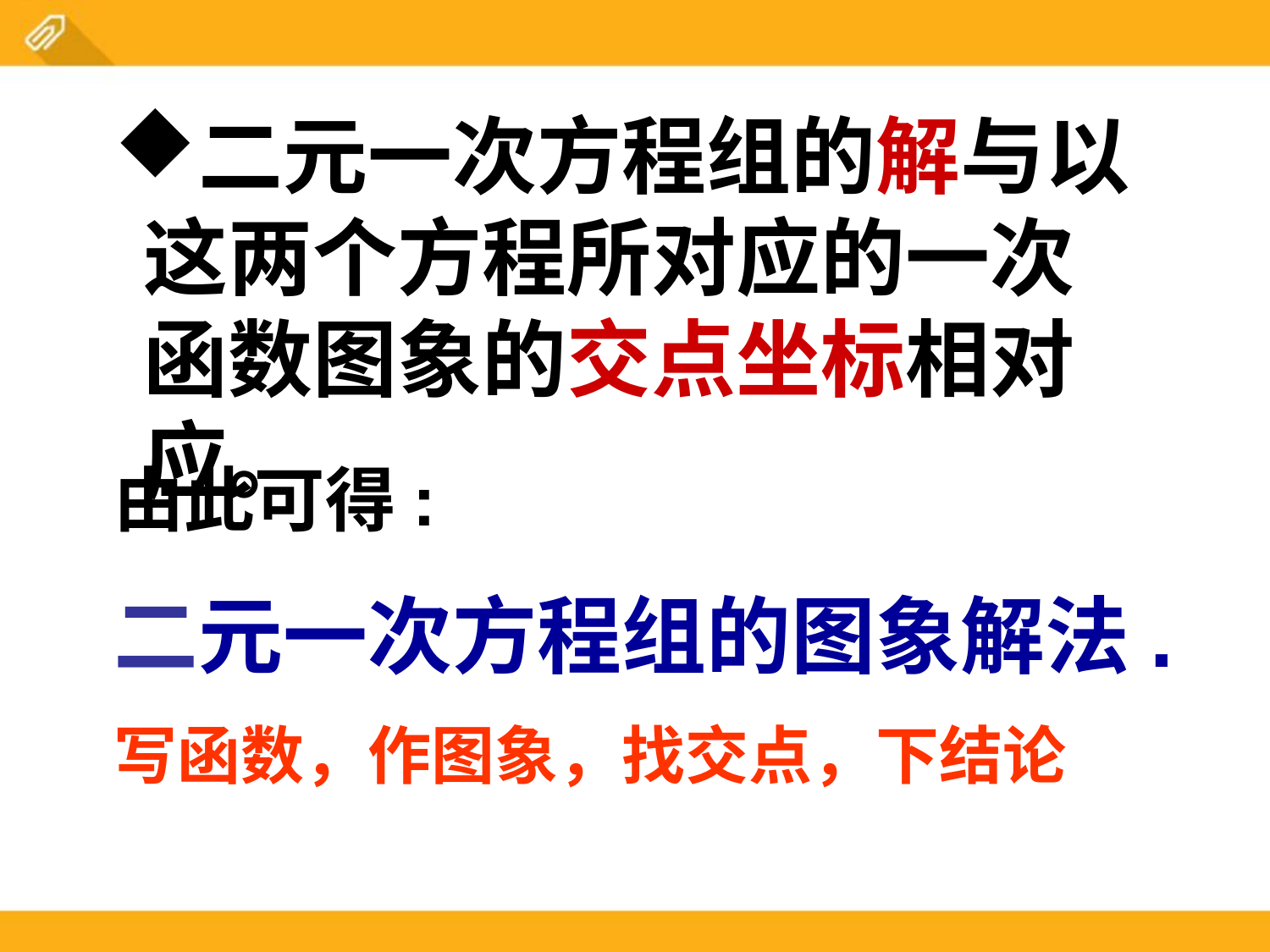

二元一次方程组的解与以这两个方程所对应的一次函数图象的交点坐标相对应。
由此可得:
二元一次方程组的图象解法.
写函数，作图象，找交点，下结论